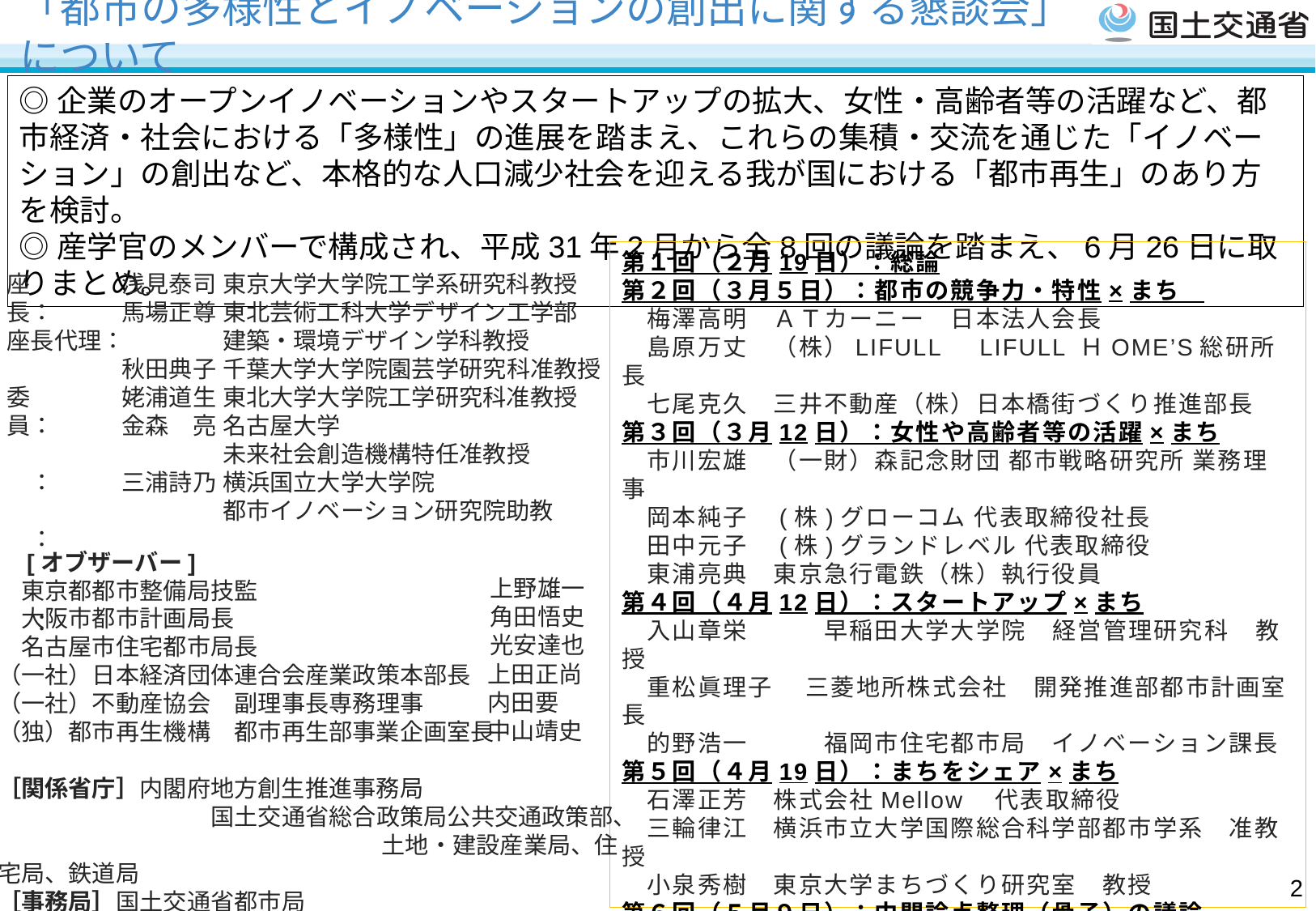

「都市の多様性とイノベーションの創出に関する懇談会」について
◎企業のオープンイノベーションやスタートアップの拡大、女性・高齢者等の活躍など、都市経済・社会における「多様性」の進展を踏まえ、これらの集積・交流を通じた「イノベーション」の創出など、本格的な人口減少社会を迎える我が国における「都市再生」のあり方を検討。
◎産学官のメンバーで構成され、平成31年2月から全8回の議論を踏まえ、6月26日に取りまとめ。
第１回（２月19日）：総論
第２回（３月５日）：都市の競争力・特性×まち
　梅澤高明　ＡＴカーニー　日本法人会長
　島原万丈　（株）LIFULL　LIFULL ＨOME’S総研所長
　七尾克久　三井不動産（株）日本橋街づくり推進部長
第３回（３月12日）：女性や高齢者等の活躍×まち
　市川宏雄　（一財）森記念財団 都市戦略研究所 業務理事
　岡本純子　(株)グローコム 代表取締役社長
　田中元子　(株)グランドレベル 代表取締役
　東浦亮典　東京急行電鉄（株）執行役員
第４回（４月12日）：スタートアップ×まち
　入山章栄　　　早稲田大学大学院　経営管理研究科　教授
　重松眞理子　 三菱地所株式会社　開発推進部都市計画室長
　的野浩一　　　福岡市住宅都市局　イノベーション課長
第５回（４月19日）：まちをシェア×まち
　石澤正芳　株式会社Mellow　代表取締役
　三輪律江　横浜市立大学国際総合科学部都市学系　准教授
　小泉秀樹　東京大学まちづくり研究室　教授
第６回（５月９日）：中間論点整理（骨子）の議論
第７回（５月30日）：地方都市に係るヒアリング
　鵜殿　裕　 日本商工会議所　地域振興部主席調査役
　中山靖史　（独）都市再生機構　都市再生部事業企画室長
第８回（６月10日）：「中間とりまとめ」（案）の議論
座　　　長：
座長代理：

委　　　員：
　　　　　　：
　　　　　　：

　　　　　　：

浅見泰司
馬場正尊

秋田典子
姥浦道生
金森　亮

三浦詩乃

東京大学大学院工学系研究科教授
東北芸術工科大学デザイン工学部
建築・環境デザイン学科教授
千葉大学大学院園芸学研究科准教授
東北大学大学院工学研究科准教授
名古屋大学
未来社会創造機構特任准教授
横浜国立大学大学院
都市イノベーション研究院助教
　[オブザーバー]
　東京都都市整備局技監
　大阪市都市計画局長
　名古屋市住宅都市局長
（一社）日本経済団体連合会産業政策本部長
（一社）不動産協会　副理事長専務理事
（独）都市再生機構　都市再生部事業企画室長

［関係省庁］内閣府地方創生推進事務局
　　　　　　　　　国土交通省総合政策局公共交通政策部、
　　　　　　　 　　　　　　　　　土地・建設産業局、住宅局、鉄道局
［事務局］国土交通省都市局

上野雄一
角田悟史
光安達也
上田正尚
内田要
中山靖史
2